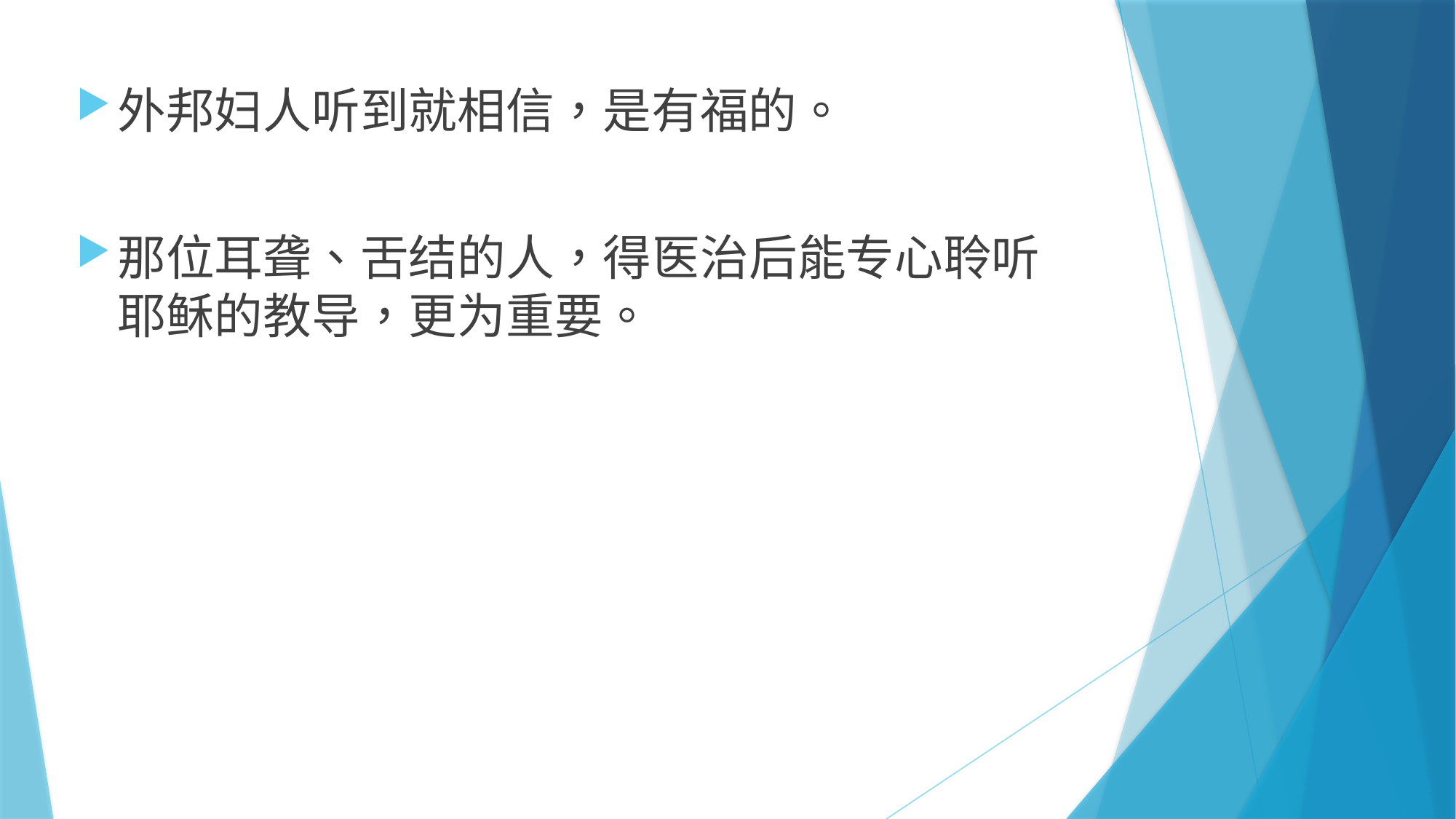

外邦妇人听到就相信，是有福的。

那位耳聋、舌结的人，得医治后能专心聆听耶稣的教导，更为重要。